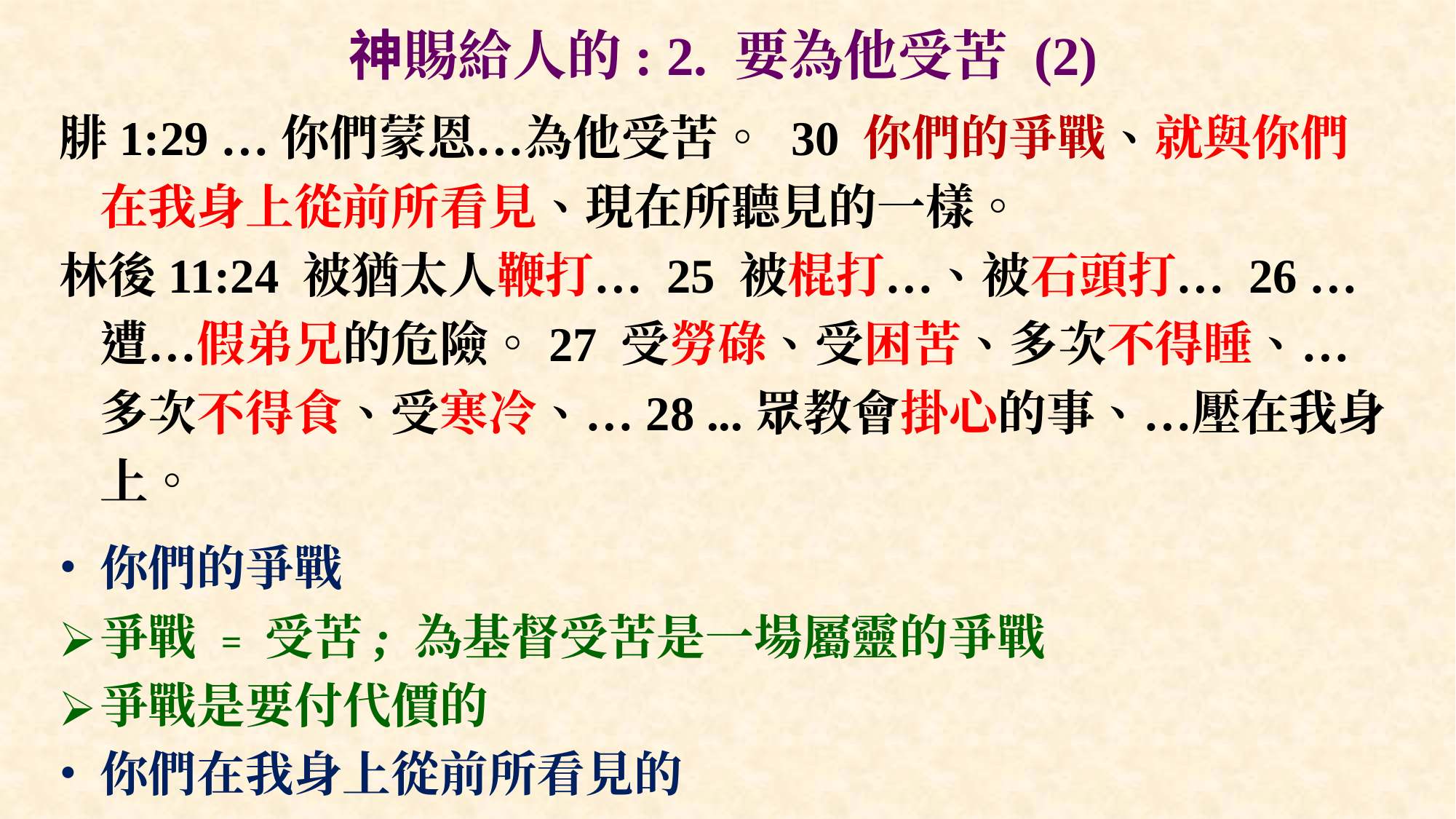

# 神賜給人的: 2. 要為他受苦 (2)
腓1:29 …你們蒙恩…為他受苦。 30 你們的爭戰、就與你們在我身上從前所看見、現在所聽見的一樣。
林後11:24 被猶太人鞭打… 25 被棍打…、被石頭打… 26 …遭…假弟兄的危險。27 受勞碌、受困苦、多次不得睡、…多次不得食、受寒冷、…28 ...眾教會掛心的事、…壓在我身上。
你們的爭戰
爭戰 = 受苦; 為基督受苦是一場屬靈的爭戰
爭戰是要付代價的
你們在我身上從前所看見的
保羅的從前 – 被鞭打, 棍打, 石頭打, 受勞碌, 受困苦, 不得睡, 不得食, 受寒冷, 為眾教會掛心 (林後11; 寫在腓立比書之前)